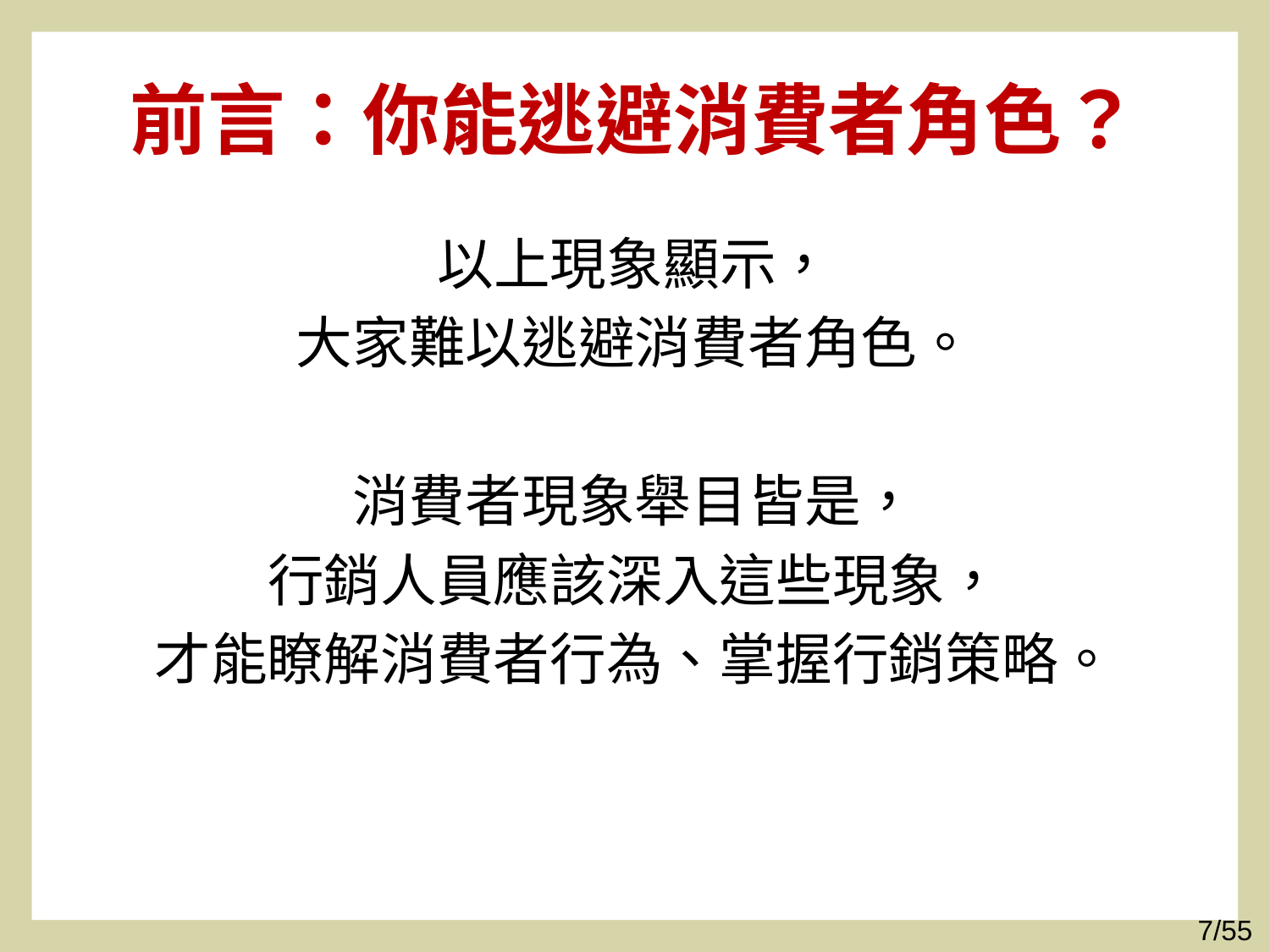

# 前言：你能逃避消費者角色？
以上現象顯示，
大家難以逃避消費者角色。

消費者現象舉目皆是，
行銷人員應該深入這些現象，
才能瞭解消費者行為、掌握行銷策略。
7/55